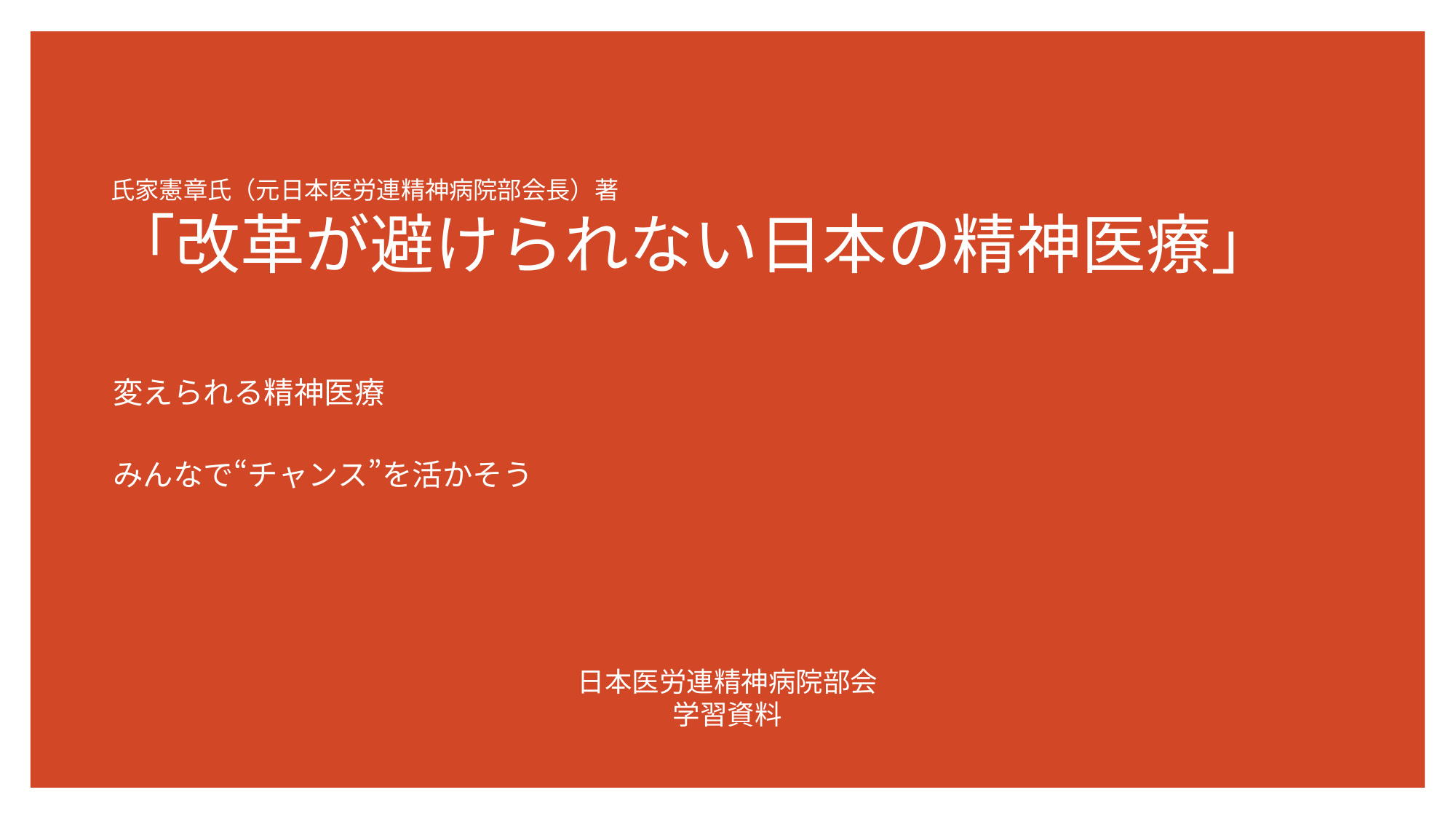

# 氏家憲章氏（元日本医労連精神病院部会長）著 「改革が避けられない日本の精神医療」
変えられる精神医療
みんなで“チャンス”を活かそう
日本医労連精神病院部会
学習資料